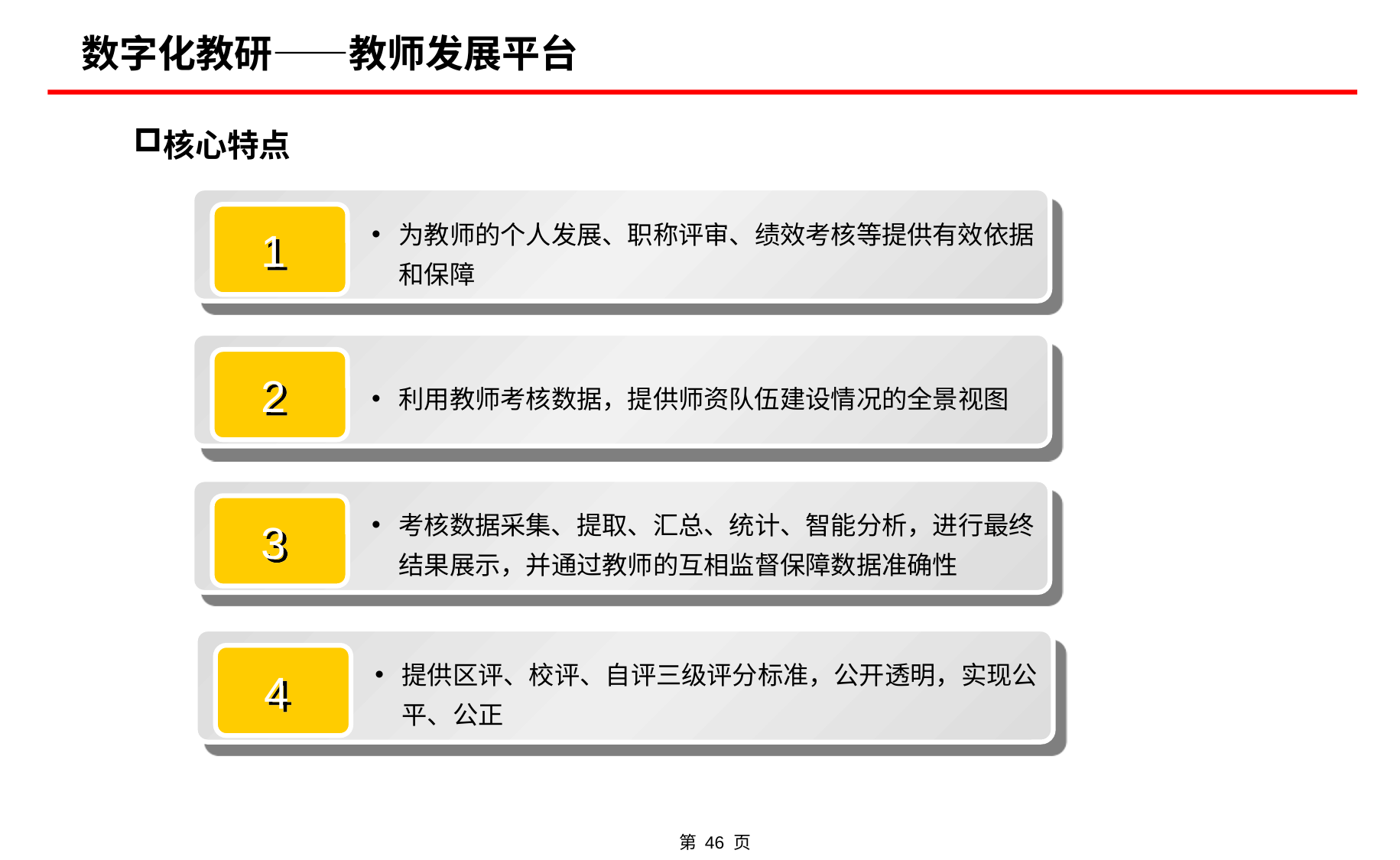

数字化教研——教师发展平台
核心特点

为教师的个人发展、职称评审、绩效考核等提供有效依据和保障

1

2
利用教师考核数据，提供师资队伍建设情况的全景视图

考核数据采集、提取、汇总、统计、智能分析，进行最终结果展示，并通过教师的互相监督保障数据准确性

3

提供区评、校评、自评三级评分标准，公开透明，实现公平、公正

4